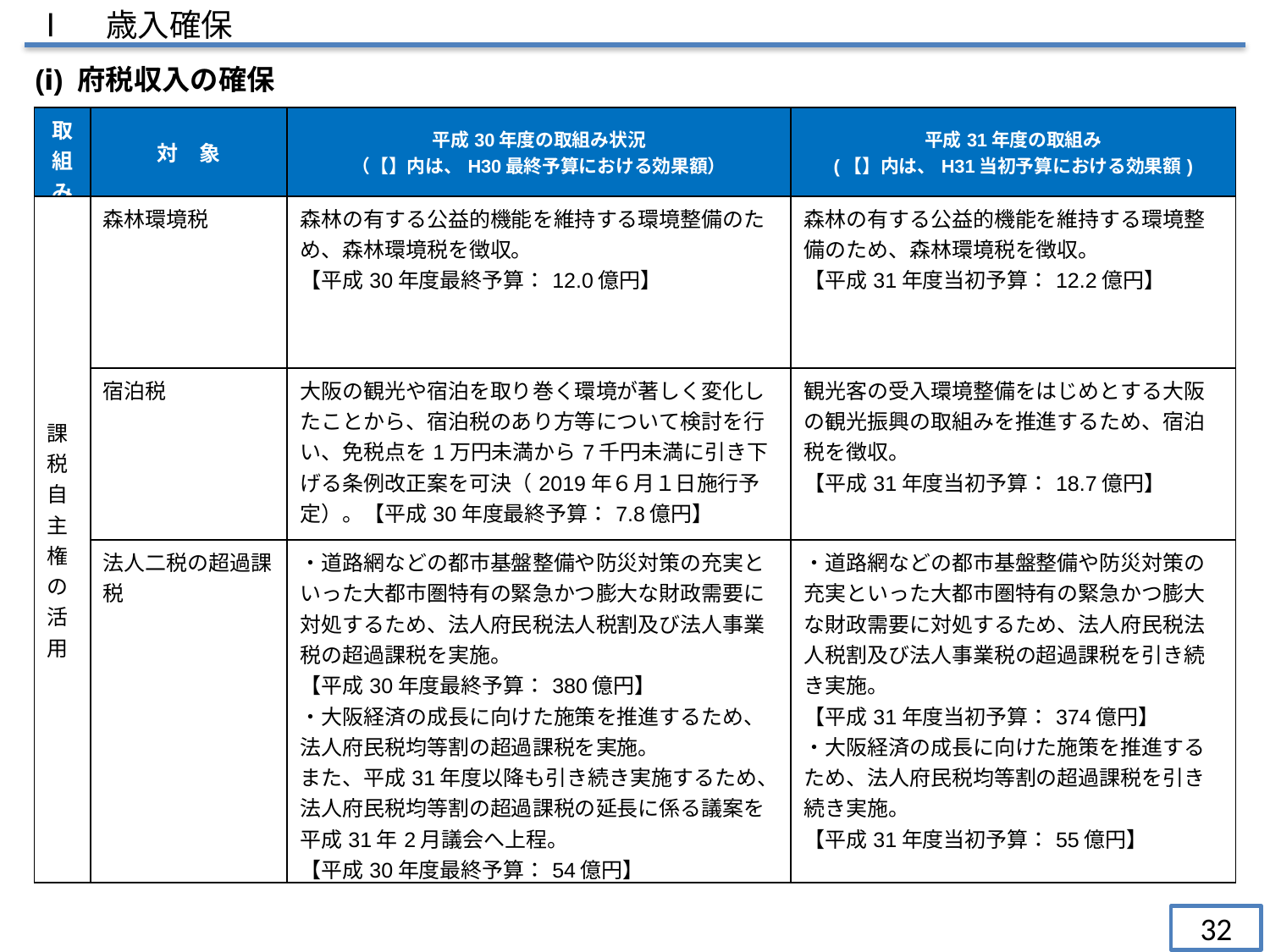

Ⅰ　歳入確保
(ⅰ) 府税収入の確保
| 取組み | 対　象 | 平成30年度の取組み状況 （【】内は、H30最終予算における効果額） | 平成31年度の取組み (【】内は、H31当初予算における効果額) |
| --- | --- | --- | --- |
| 課税自主権の 活用 | 森林環境税 | 森林の有する公益的機能を維持する環境整備のため、森林環境税を徴収。 【平成30年度最終予算：12.0億円】 | 森林の有する公益的機能を維持する環境整備のため、森林環境税を徴収。 【平成31年度当初予算：12.2億円】 |
|  | 宿泊税 | 大阪の観光や宿泊を取り巻く環境が著しく変化したことから、宿泊税のあり方等について検討を行い、免税点を1万円未満から7千円未満に引き下げる条例改正案を可決（2019年６月１日施行予定）。【平成30年度最終予算：7.8億円】 | 観光客の受入環境整備をはじめとする大阪の観光振興の取組みを推進するため、宿泊税を徴収。 【平成31年度当初予算：18.7億円】 |
|  | 法人二税の超過課税 | ・道路網などの都市基盤整備や防災対策の充実といった大都市圏特有の緊急かつ膨大な財政需要に対処するため、法人府民税法人税割及び法人事業税の超過課税を実施。 【平成30年度最終予算：380億円】 ・大阪経済の成長に向けた施策を推進するため、法人府民税均等割の超過課税を実施。 また、平成31年度以降も引き続き実施するため、法人府民税均等割の超過課税の延長に係る議案を平成31年2月議会へ上程。 【平成30年度最終予算：54億円】 | ・道路網などの都市基盤整備や防災対策の充実といった大都市圏特有の緊急かつ膨大な財政需要に対処するため、法人府民税法人税割及び法人事業税の超過課税を引き続き実施。 【平成31年度当初予算：374億円】 ・大阪経済の成長に向けた施策を推進するため、法人府民税均等割の超過課税を引き続き実施。 【平成31年度当初予算：55億円】 |
32